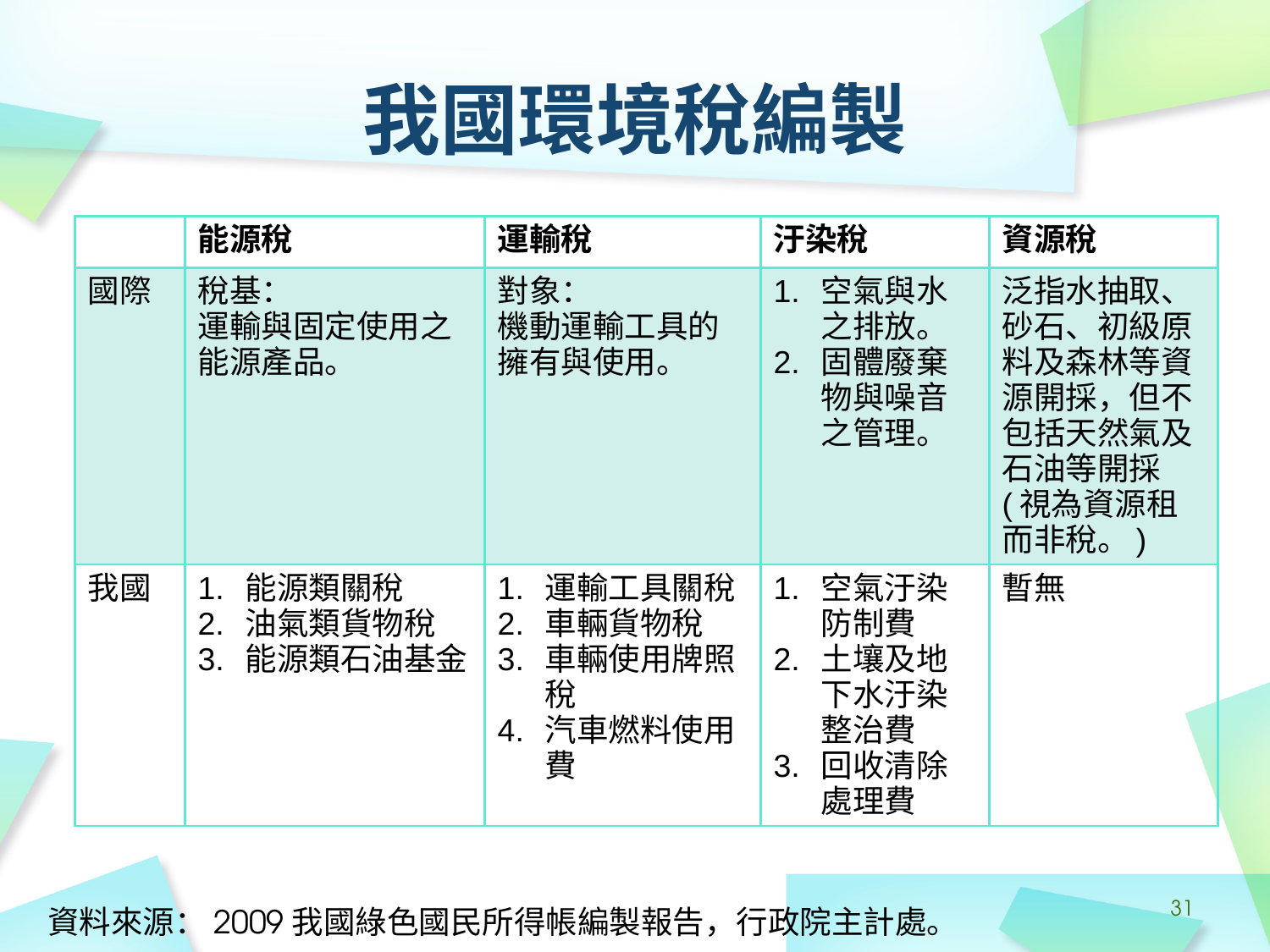

# 我國環境稅編製
|  | 能源稅 | 運輸稅 | 汙染稅 | 資源稅 |
| --- | --- | --- | --- | --- |
| 國際 | 稅基： 運輸與固定使用之能源產品。 | 對象： 機動運輸工具的擁有與使用。 | 空氣與水之排放。 固體廢棄物與噪音之管理。 | 泛指水抽取、砂石、初級原料及森林等資源開採，但不包括天然氣及石油等開採(視為資源租而非稅。) |
| 我國 | 能源類關稅 油氣類貨物稅 能源類石油基金 | 運輸工具關稅 車輛貨物稅 車輛使用牌照稅 汽車燃料使用費 | 空氣汙染防制費 土壤及地下水汙染整治費 回收清除處理費 | 暫無 |
31
資料來源：2009我國綠色國民所得帳編製報告，行政院主計處。